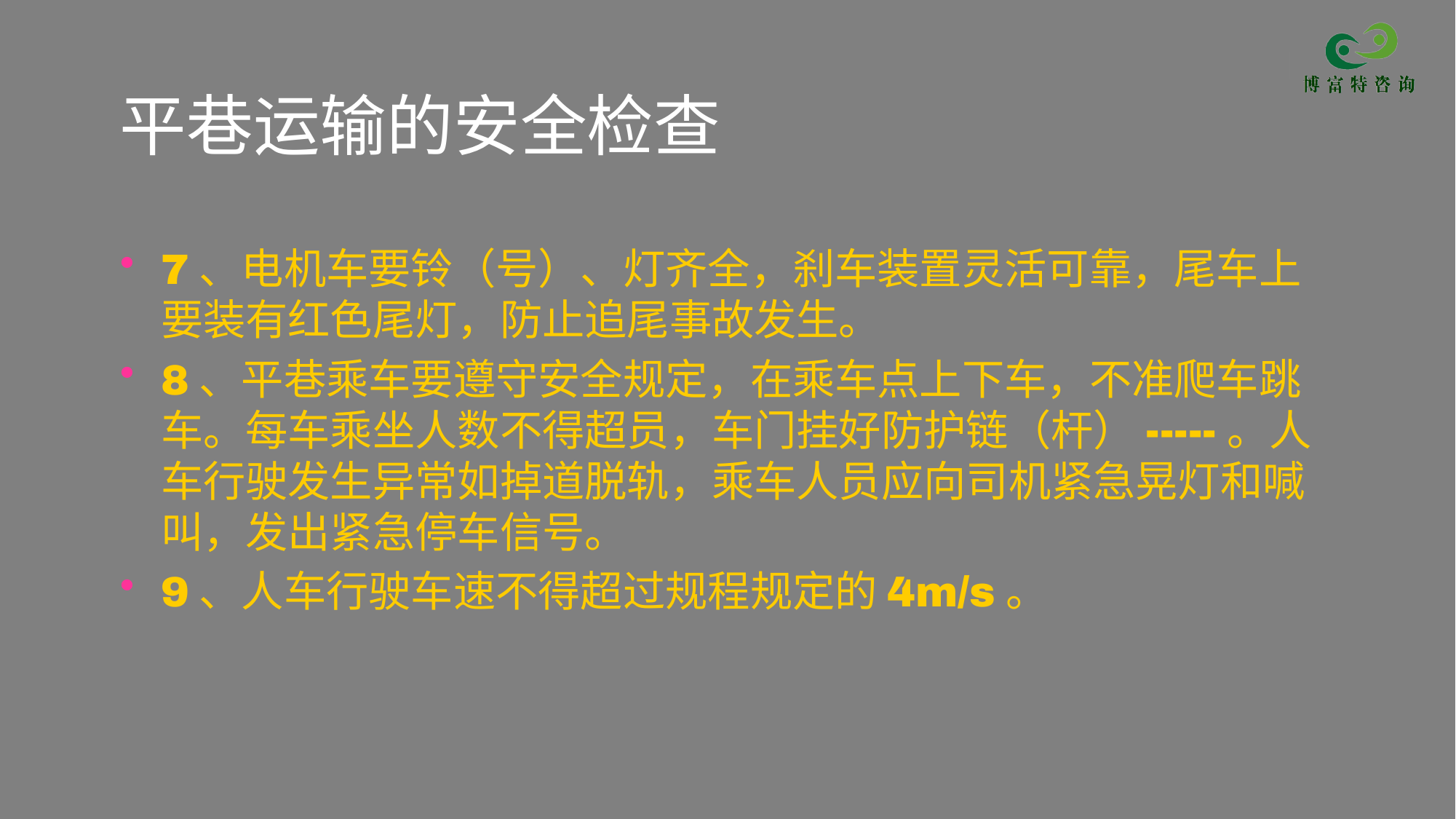

# 平巷运输的安全检查
7、电机车要铃（号）、灯齐全，刹车装置灵活可靠，尾车上要装有红色尾灯，防止追尾事故发生。
8、平巷乘车要遵守安全规定，在乘车点上下车，不准爬车跳车。每车乘坐人数不得超员，车门挂好防护链（杆）-----。人车行驶发生异常如掉道脱轨，乘车人员应向司机紧急晃灯和喊叫，发出紧急停车信号。
9、人车行驶车速不得超过规程规定的4m/s。